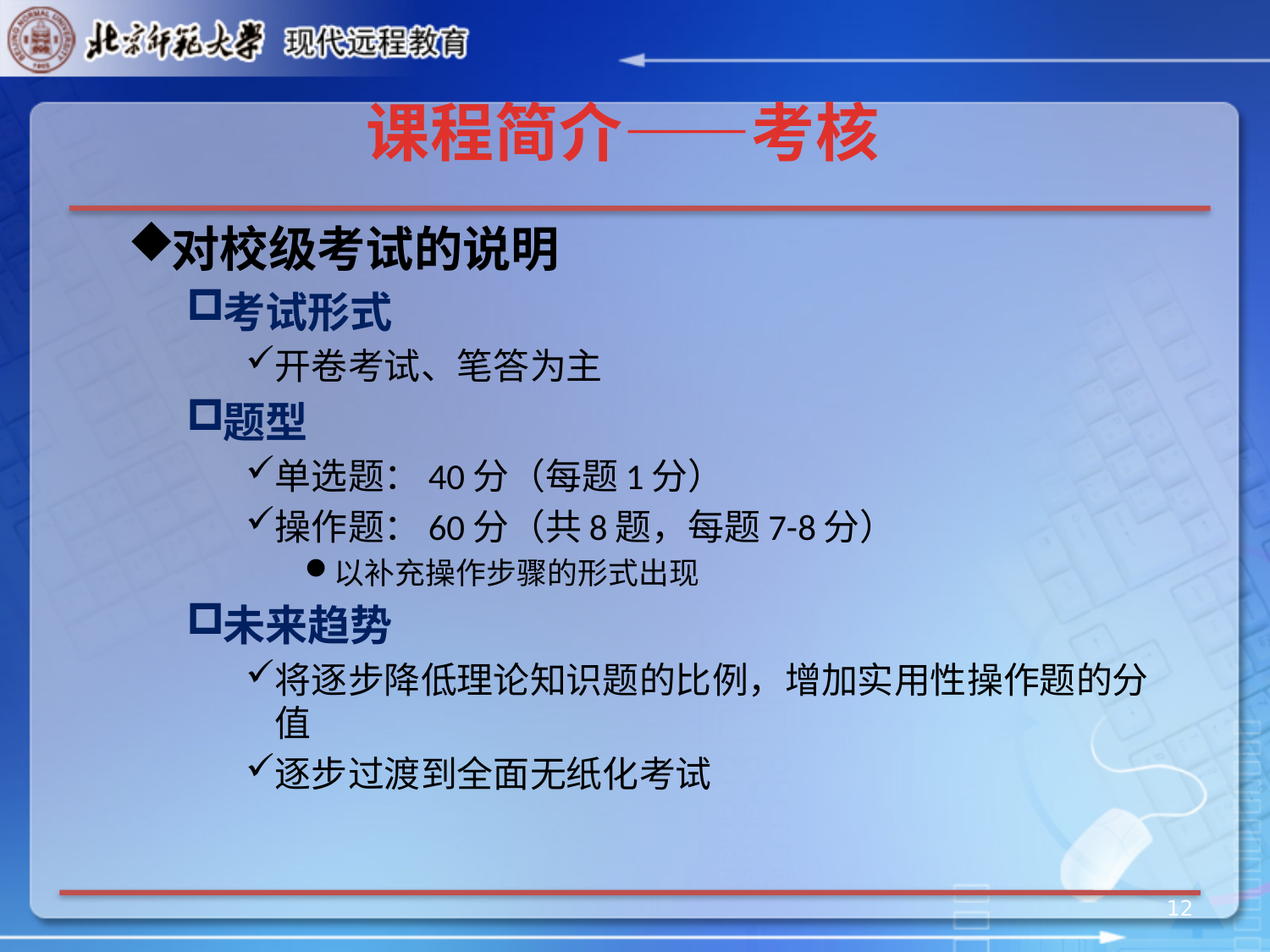

# 课程简介——考核
对校级考试的说明
考试形式
开卷考试、笔答为主
题型
单选题：40分（每题1分）
操作题：60分（共8题，每题7-8分）
以补充操作步骤的形式出现
未来趋势
将逐步降低理论知识题的比例，增加实用性操作题的分值
逐步过渡到全面无纸化考试
12